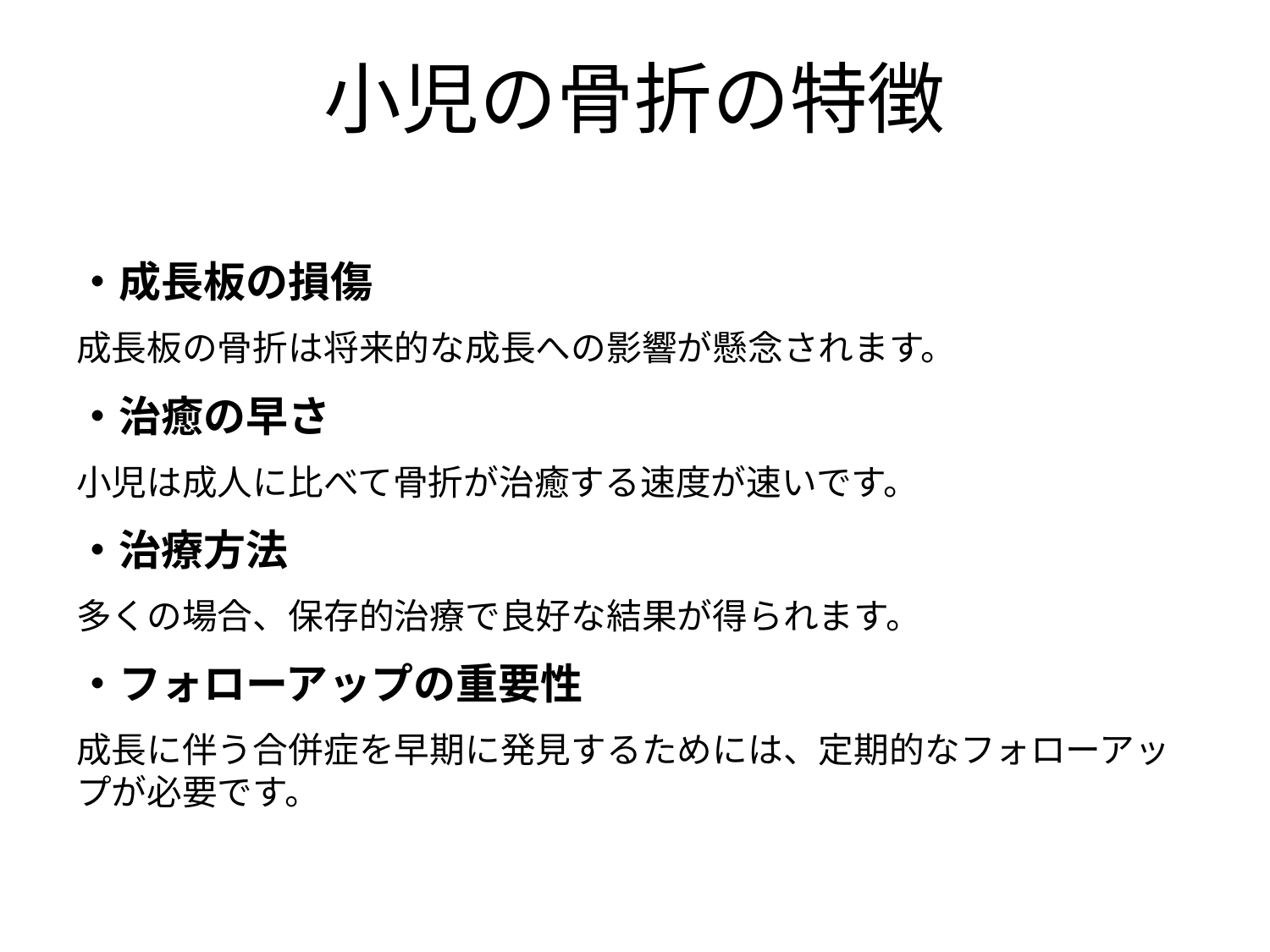

# 小児の骨折の特徴
・成長板の損傷
成長板の骨折は将来的な成長への影響が懸念されます。
・治癒の早さ
小児は成人に比べて骨折が治癒する速度が速いです。
・治療方法
多くの場合、保存的治療で良好な結果が得られます。
・フォローアップの重要性
成長に伴う合併症を早期に発見するためには、定期的なフォローアップが必要です。